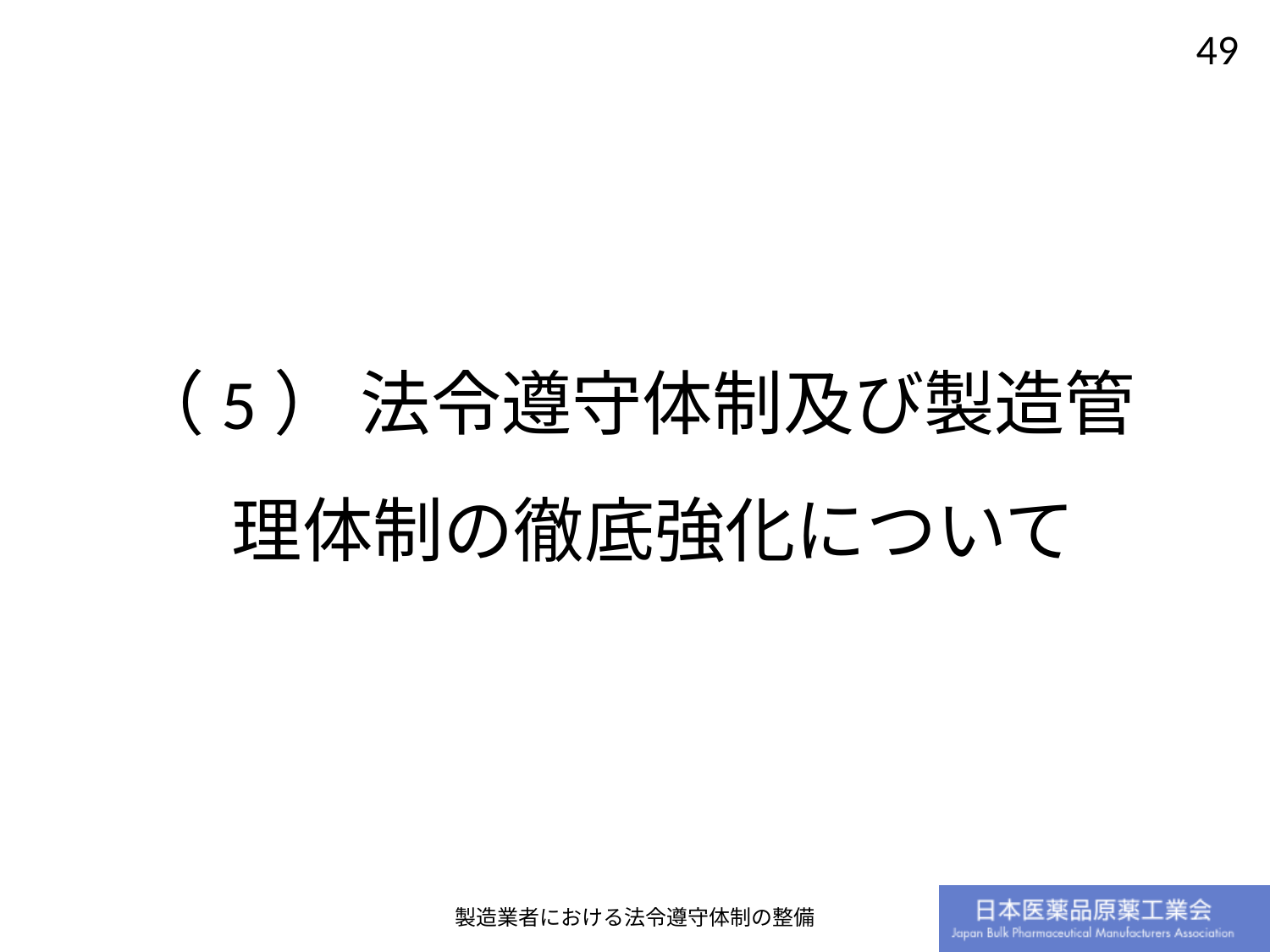

# （5） 法令遵守体制及び製造管理体制の徹底強化について
製造業者における法令遵守体制の整備